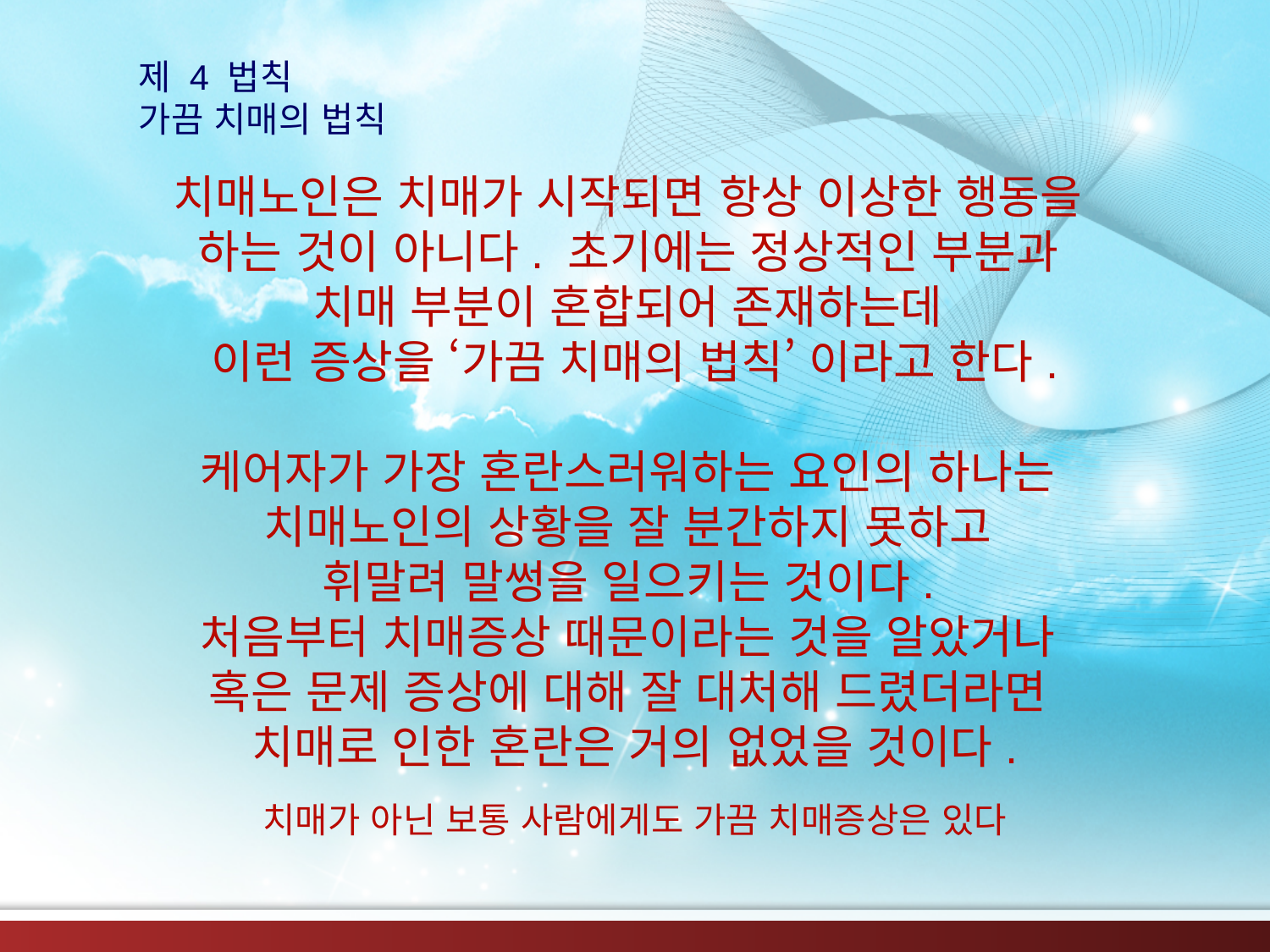

제 4 법칙
가끔 치매의 법칙
# 치매노인은 치매가 시작되면 항상 이상한 행동을 하는 것이 아니다. 초기에는 정상적인 부분과 치매 부분이 혼합되어 존재하는데 이런 증상을 ‘가끔 치매의 법칙’ 이라고 한다. 케어자가 가장 혼란스러워하는 요인의 하나는 치매노인의 상황을 잘 분간하지 못하고 휘말려 말썽을 일으키는 것이다. 처음부터 치매증상 때문이라는 것을 알았거나 혹은 문제 증상에 대해 잘 대처해 드렸더라면 치매로 인한 혼란은 거의 없었을 것이다. 치매가 아닌 보통 사람에게도 가끔 치매증상은 있다